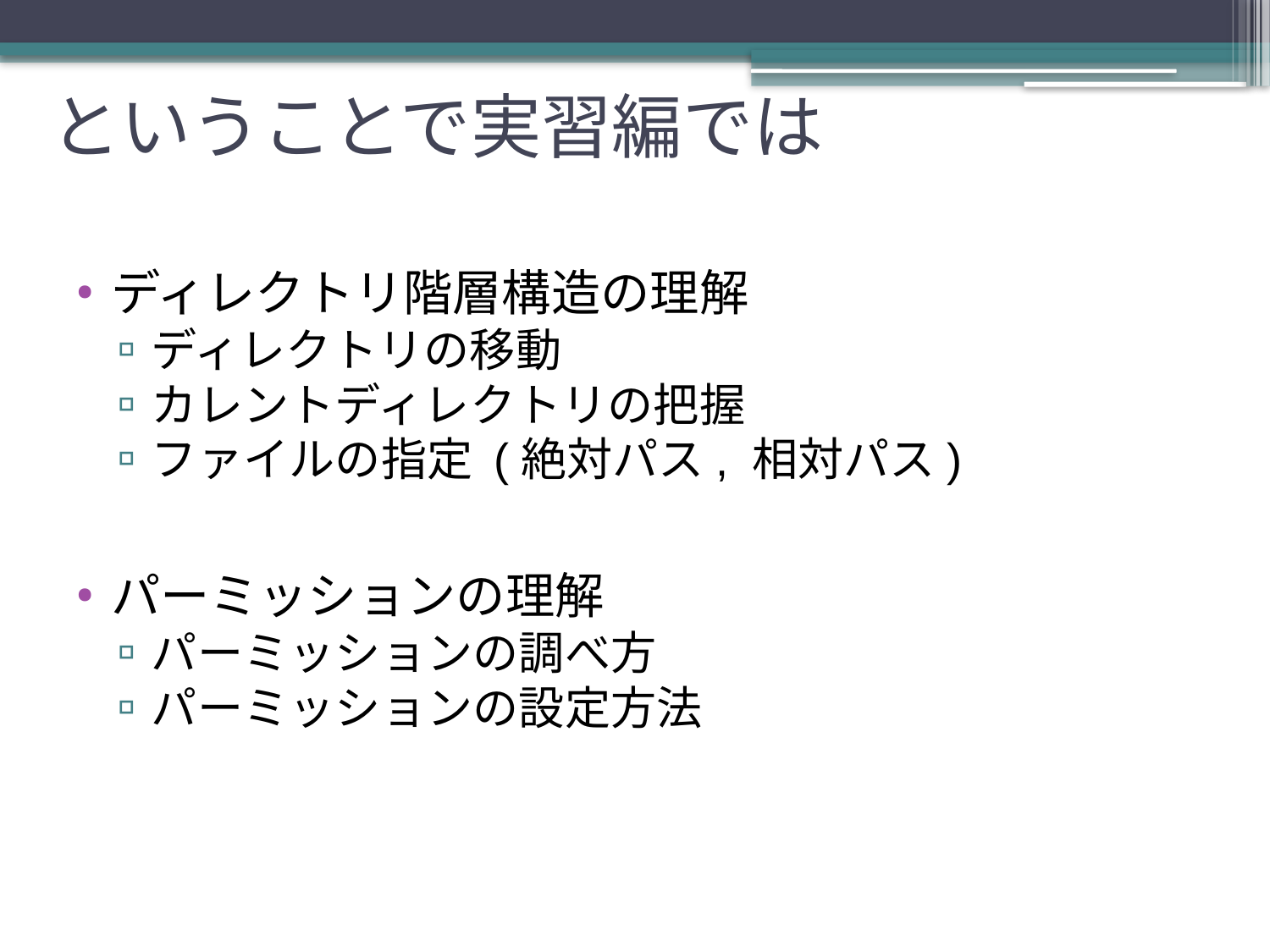

# ということで実習編では
ディレクトリ階層構造の理解
ディレクトリの移動
カレントディレクトリの把握
ファイルの指定 (絶対パス, 相対パス)

パーミッションの理解
パーミッションの調べ方
パーミッションの設定方法